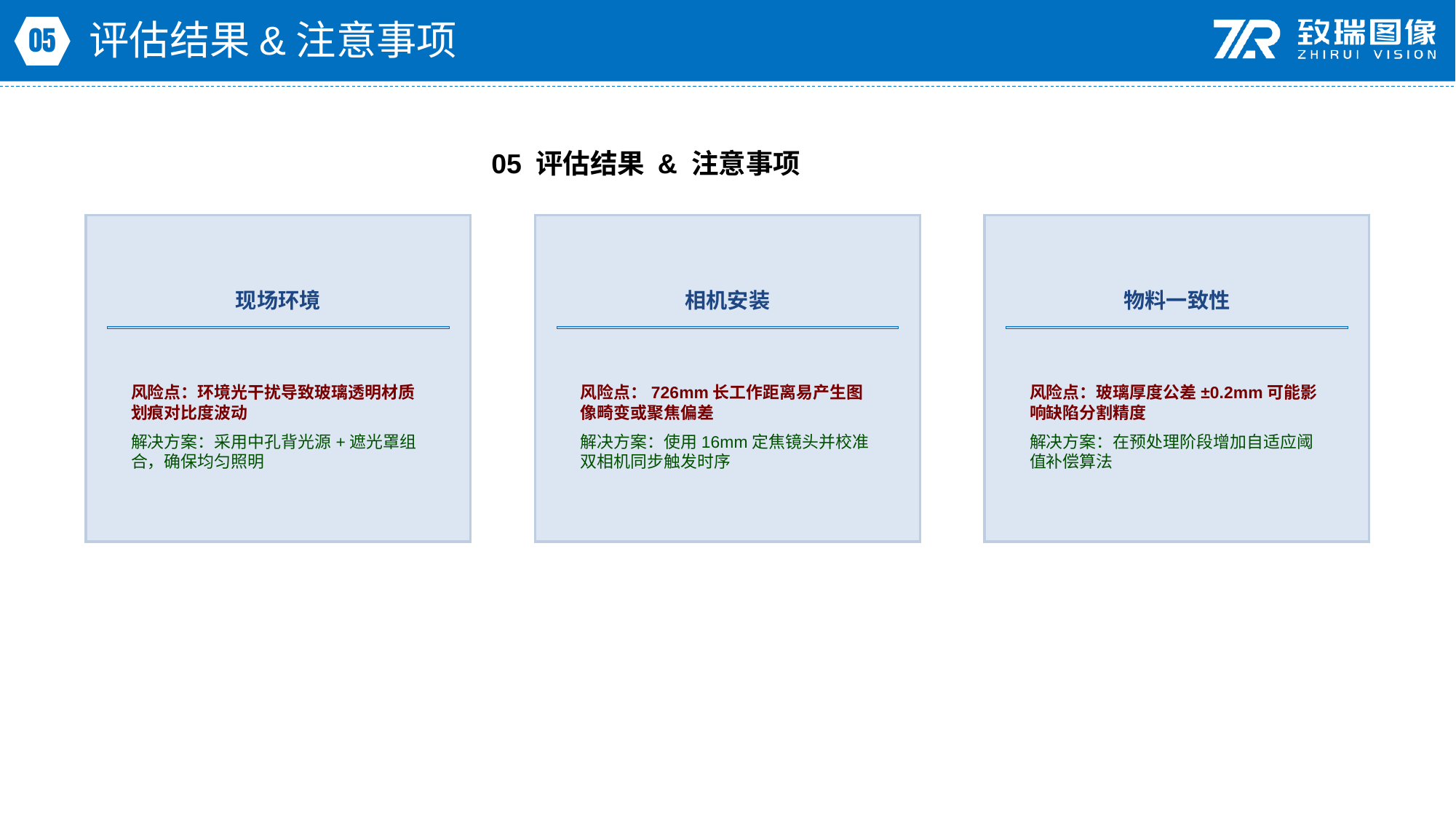

评估结果&注意事项
05

05 评估结果 & 注意事项

现场环境

相机安装

物料一致性

风险点：环境光干扰导致玻璃透明材质划痕对比度波动
解决方案：采用中孔背光源+遮光罩组合，确保均匀照明

风险点：726mm长工作距离易产生图像畸变或聚焦偏差
解决方案：使用16mm定焦镜头并校准双相机同步触发时序

风险点：玻璃厚度公差±0.2mm可能影响缺陷分割精度
解决方案：在预处理阶段增加自适应阈值补偿算法